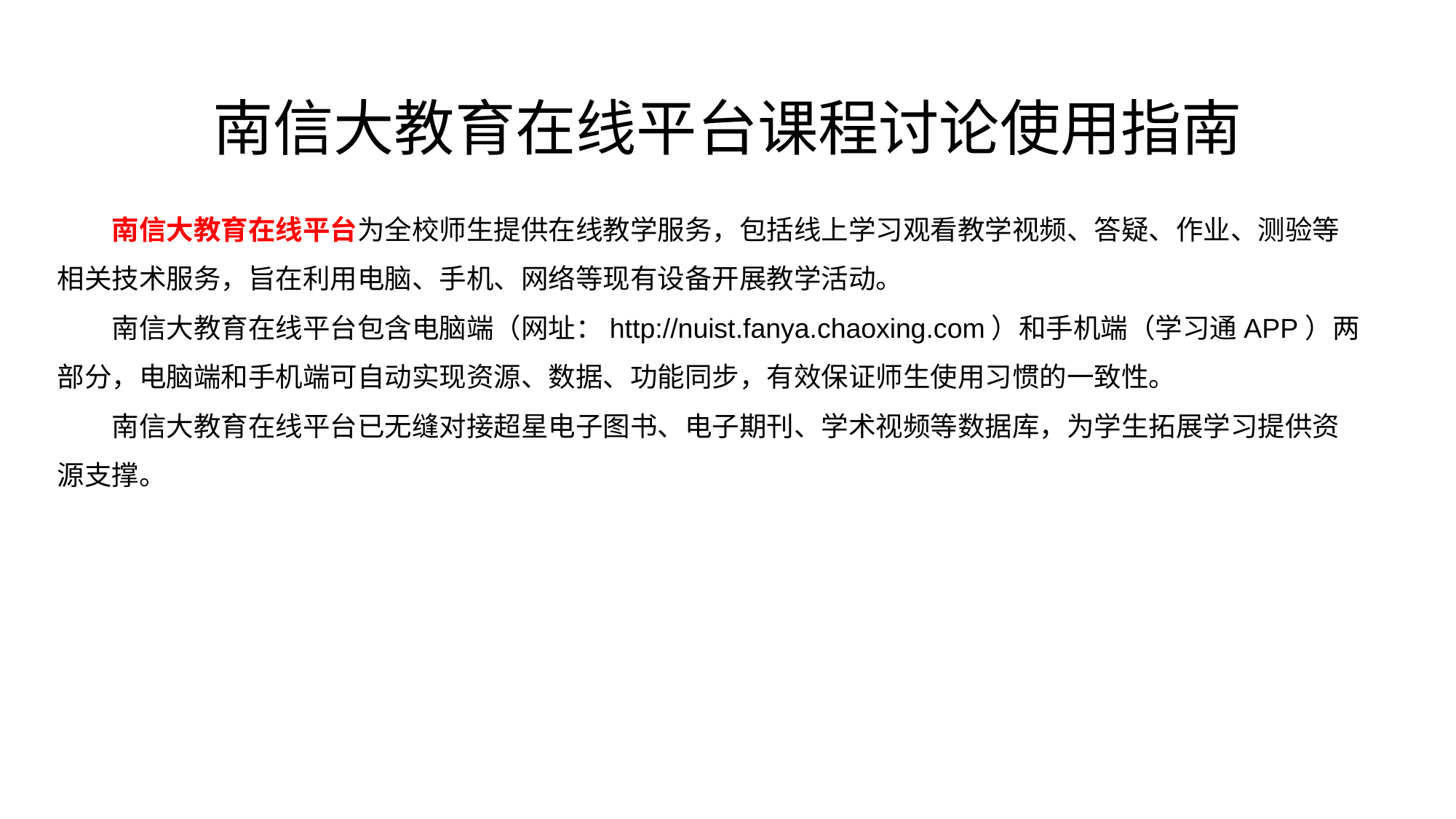

南信大教育在线平台课程讨论使用指南
南信大教育在线平台为全校师生提供在线教学服务，包括线上学习观看教学视频、答疑、作业、测验等相关技术服务，旨在利用电脑、手机、网络等现有设备开展教学活动。
南信大教育在线平台包含电脑端（网址：http://nuist.fanya.chaoxing.com）和手机端（学习通APP）两部分，电脑端和手机端可自动实现资源、数据、功能同步，有效保证师生使用习惯的一致性。
南信大教育在线平台已无缝对接超星电子图书、电子期刊、学术视频等数据库，为学生拓展学习提供资源支撑。